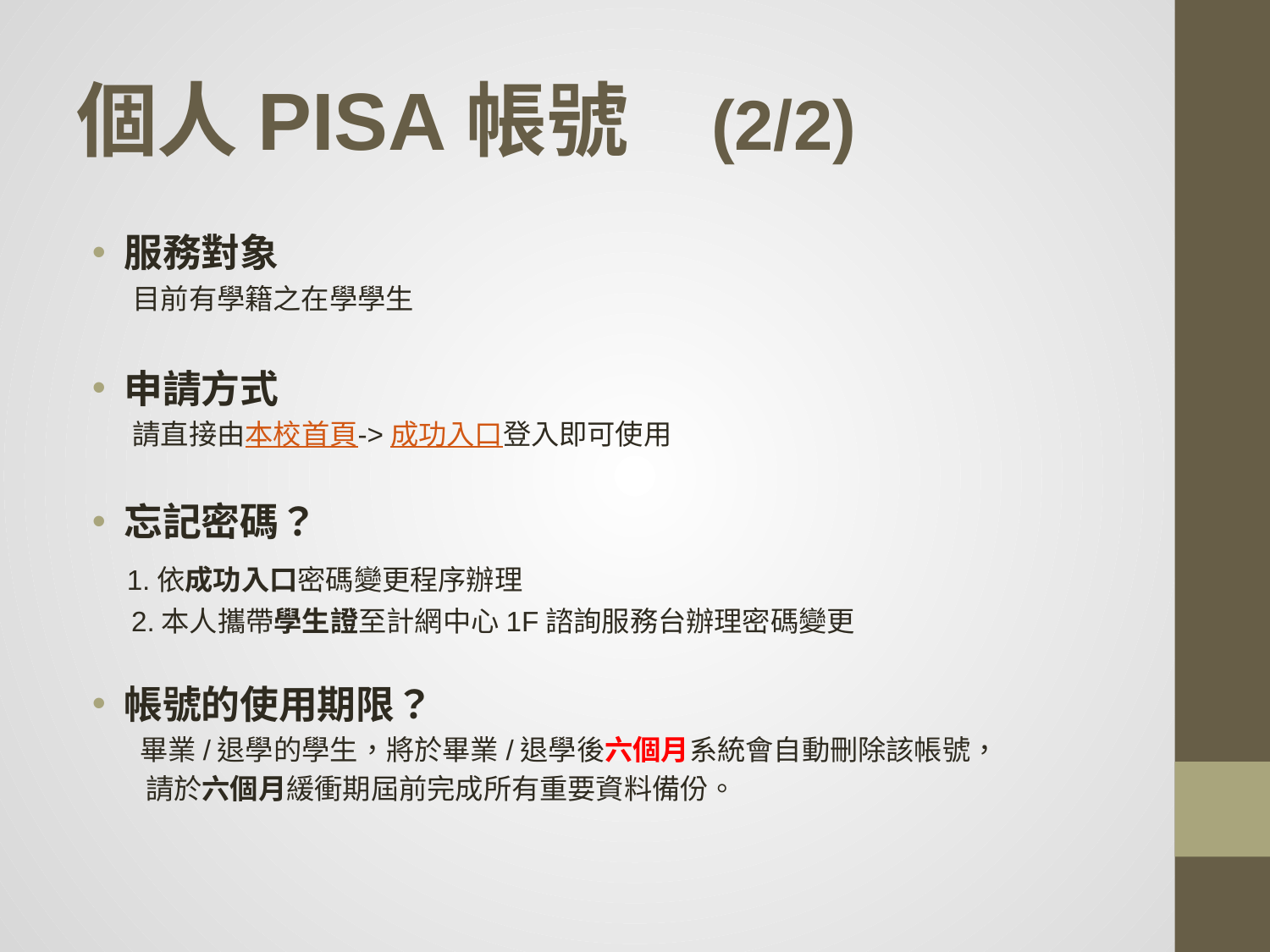

# 個人PISA帳號	(2/2)
服務對象
目前有學籍之在學學生

申請方式
請直接由本校首頁->成功入口登入即可使用

忘記密碼？
    1.依成功入口密碼變更程序辦理
     2.本人攜帶學生證至計網中心1F諮詢服務台辦理密碼變更

帳號的使用期限？
      畢業/退學的學生，將於畢業/退學後六個月系統會自動刪除該帳號，
      請於六個月緩衝期屆前完成所有重要資料備份。